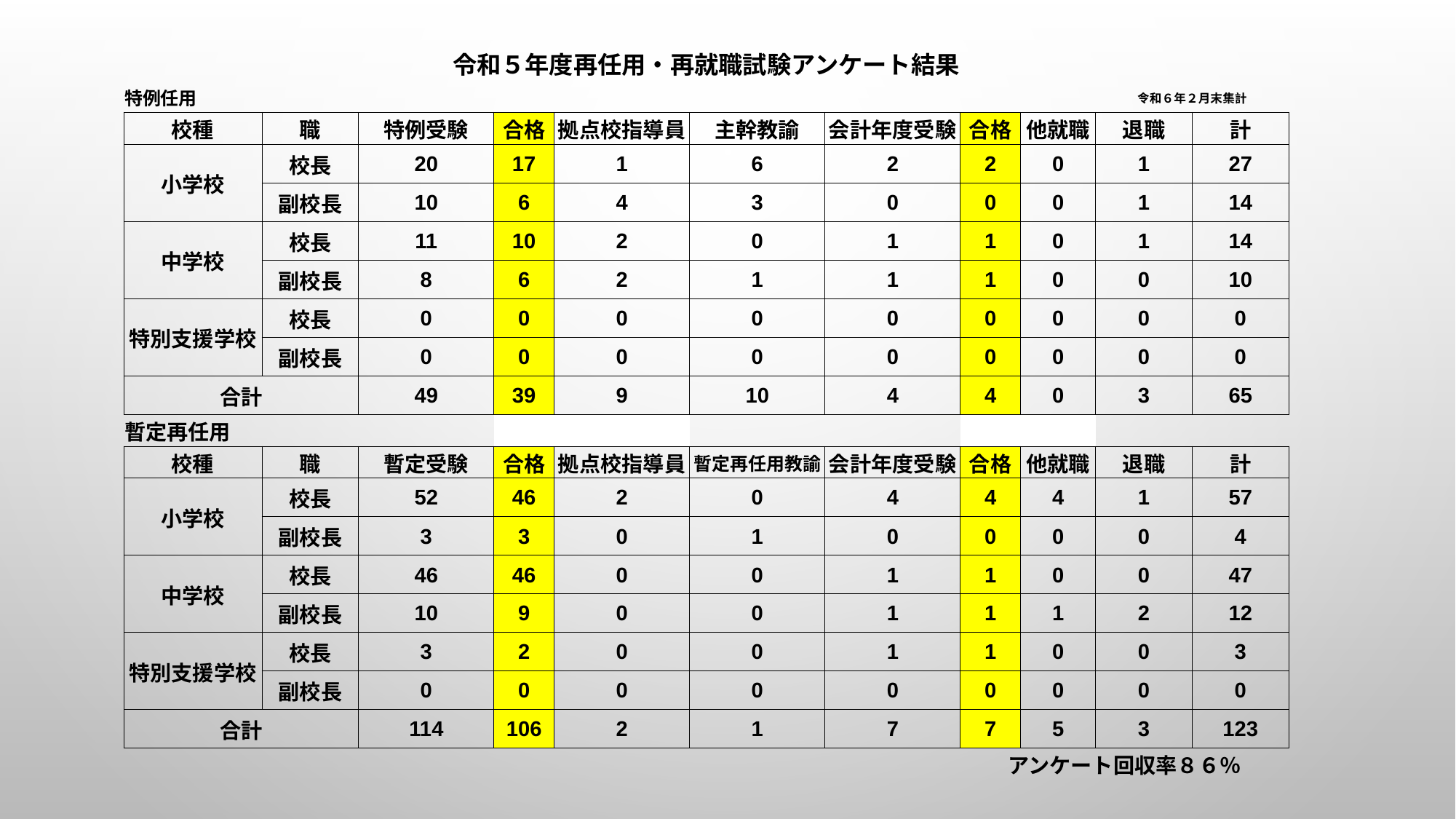

| 令和５年度再任用・再就職試験アンケート結果 |  |  |  |  |  |  |  |  |  |  |
| --- | --- | --- | --- | --- | --- | --- | --- | --- | --- | --- |
| 特例任用 |  |  |  |  |  |  |  |  | 令和６年２月末集計 |  |
| 校種 | 職 | 特例受験 | 合格 | 拠点校指導員 | 主幹教諭 | 会計年度受験 | 合格 | 他就職 | 退職 | 計 |
| 小学校 | 校長 | 20 | 17 | 1 | 6 | 2 | 2 | 0 | 1 | 27 |
|  | 副校長 | 10 | 6 | 4 | 3 | 0 | 0 | 0 | 1 | 14 |
| 中学校 | 校長 | 11 | 10 | 2 | 0 | 1 | 1 | 0 | 1 | 14 |
|  | 副校長 | 8 | 6 | 2 | 1 | 1 | 1 | 0 | 0 | 10 |
| 特別支援学校 | 校長 | 0 | 0 | 0 | 0 | 0 | 0 | 0 | 0 | 0 |
|  | 副校長 | 0 | 0 | 0 | 0 | 0 | 0 | 0 | 0 | 0 |
| 合計 |  | 49 | 39 | 9 | 10 | 4 | 4 | 0 | 3 | 65 |
| 暫定再任用 |  |  |  |  |  |  |  |  |  |  |
| 校種 | 職 | 暫定受験 | 合格 | 拠点校指導員 | 暫定再任用教諭 | 会計年度受験 | 合格 | 他就職 | 退職 | 計 |
| 小学校 | 校長 | 52 | 46 | 2 | 0 | 4 | 4 | 4 | 1 | 57 |
|  | 副校長 | 3 | 3 | 0 | 1 | 0 | 0 | 0 | 0 | 4 |
| 中学校 | 校長 | 46 | 46 | 0 | 0 | 1 | 1 | 0 | 0 | 47 |
|  | 副校長 | 10 | 9 | 0 | 0 | 1 | 1 | 1 | 2 | 12 |
| 特別支援学校 | 校長 | 3 | 2 | 0 | 0 | 1 | 1 | 0 | 0 | 3 |
|  | 副校長 | 0 | 0 | 0 | 0 | 0 | 0 | 0 | 0 | 0 |
| 合計 |  | 114 | 106 | 2 | 1 | 7 | 7 | 5 | 3 | 123 |
|  |  |  |  |  |  |  | アンケート回収率８６％ |  |  |  |
#